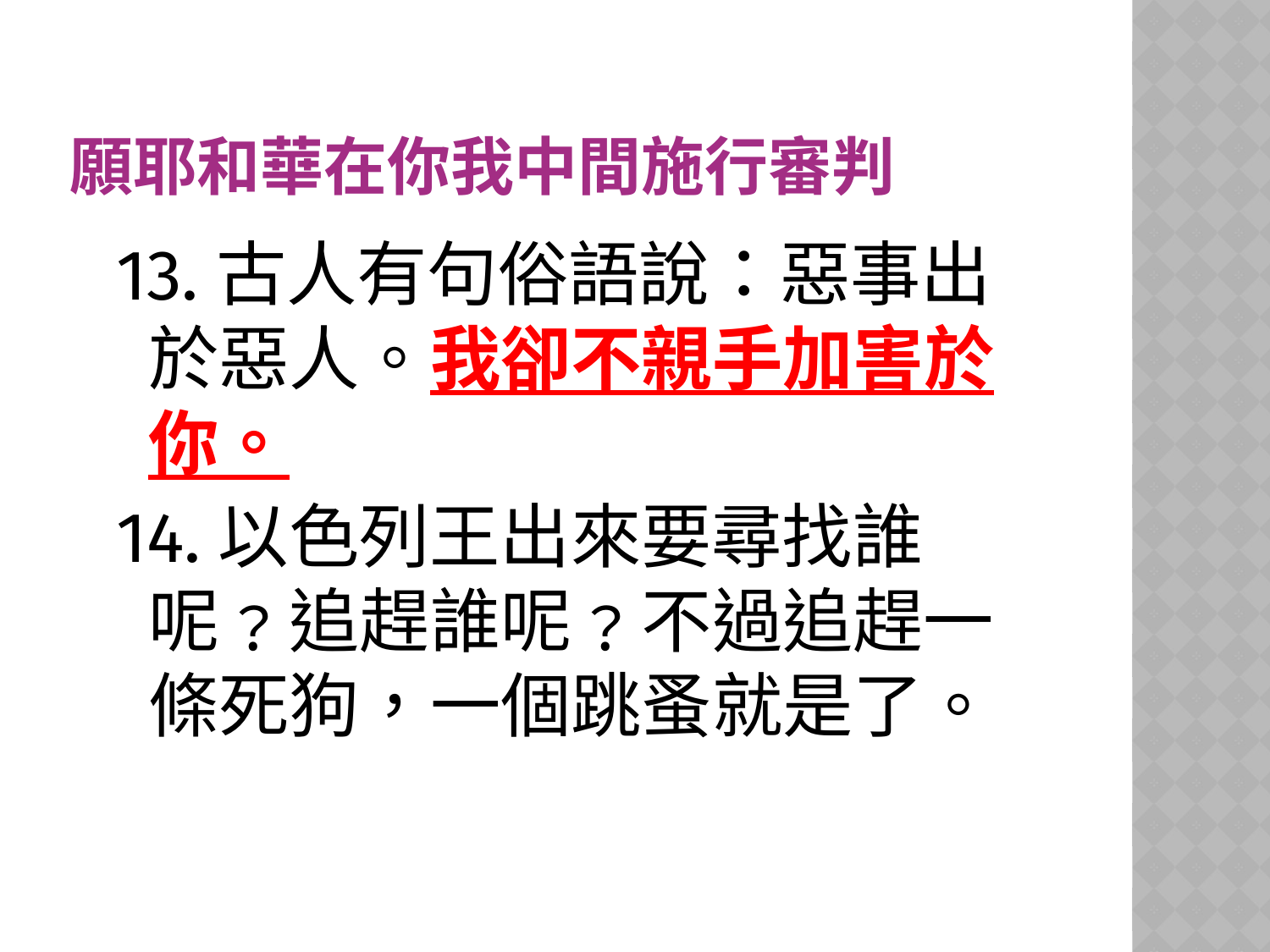

# 願耶和華在你我中間施行審判
13.古人有句俗語說：惡事出於惡人。我卻不親手加害於你。
14.以色列王出來要尋找誰呢﹖追趕誰呢﹖不過追趕一條死狗，一個跳蚤就是了。